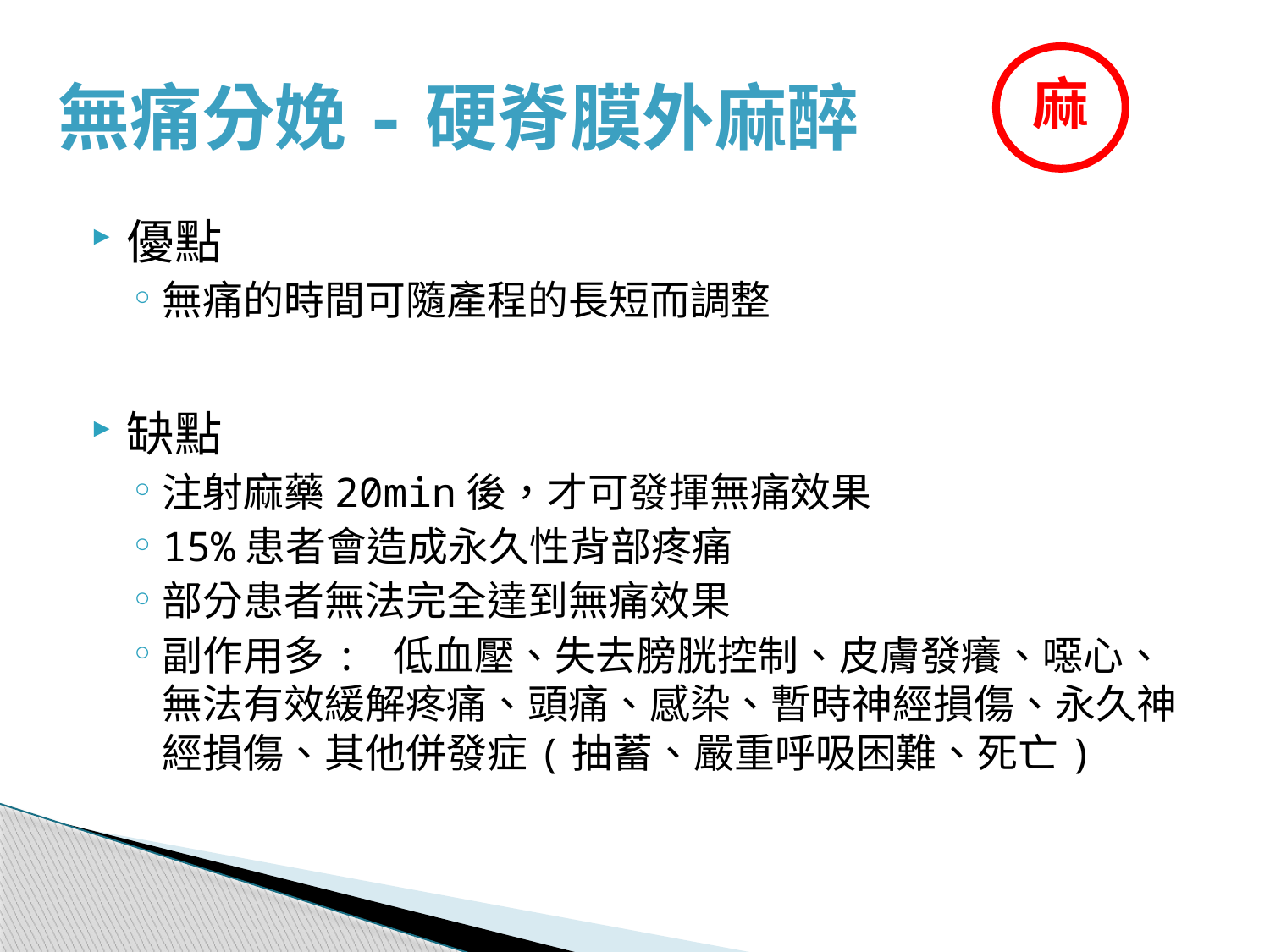

麻
無痛分娩-硬脊膜外麻醉
優點
無痛的時間可隨產程的長短而調整

缺點
注射麻藥20min後，才可發揮無痛效果
15%患者會造成永久性背部疼痛
部分患者無法完全達到無痛效果
副作用多: 低血壓、失去膀胱控制、皮膚發癢、噁心、無法有效緩解疼痛、頭痛、感染、暫時神經損傷、永久神經損傷、其他併發症(抽蓄、嚴重呼吸困難、死亡)